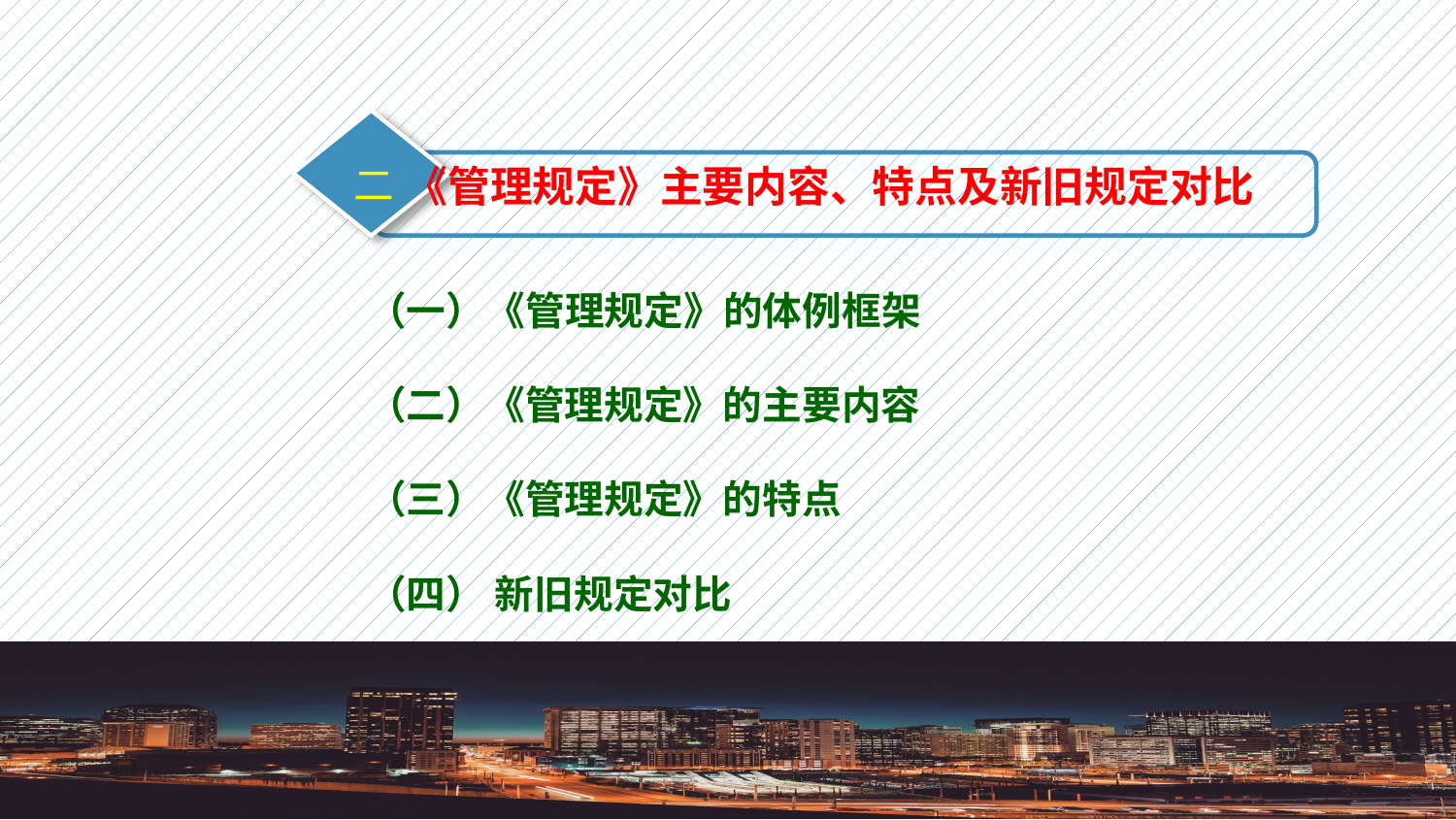

二
《管理规定》主要内容、特点及新旧规定对比
（一）《管理规定》的体例框架

（二）《管理规定》的主要内容

（三）《管理规定》的特点

（四） 新旧规定对比